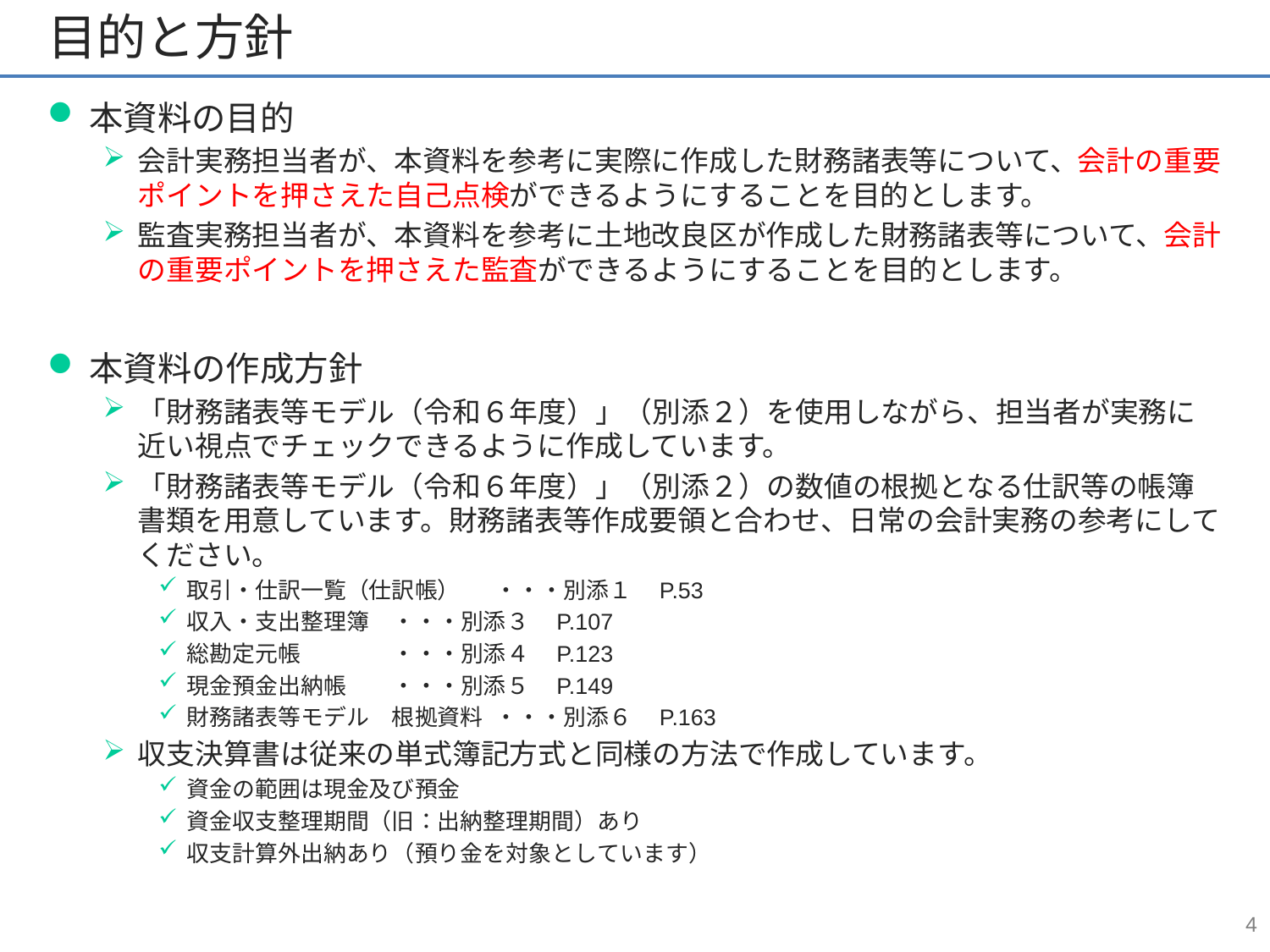

# 目的と方針
本資料の目的
会計実務担当者が、本資料を参考に実際に作成した財務諸表等について、会計の重要ポイントを押さえた自己点検ができるようにすることを目的とします。
監査実務担当者が、本資料を参考に土地改良区が作成した財務諸表等について、会計の重要ポイントを押さえた監査ができるようにすることを目的とします。

本資料の作成方針
「財務諸表等モデル（令和６年度）」（別添２）を使用しながら、担当者が実務に近い視点でチェックできるように作成しています。
「財務諸表等モデル（令和６年度）」（別添２）の数値の根拠となる仕訳等の帳簿書類を用意しています。財務諸表等作成要領と合わせ、日常の会計実務の参考にしてください。
取引・仕訳一覧（仕訳帳）	・・・別添１　P.53
収入・支出整理簿		・・・別添３　P.107
総勘定元帳		・・・別添４　P.123
現金預金出納帳		・・・別添５　P.149
財務諸表等モデル　根拠資料	・・・別添６　P.163
収支決算書は従来の単式簿記方式と同様の方法で作成しています。
資金の範囲は現金及び預金
資金収支整理期間（旧：出納整理期間）あり
収支計算外出納あり（預り金を対象としています）
4